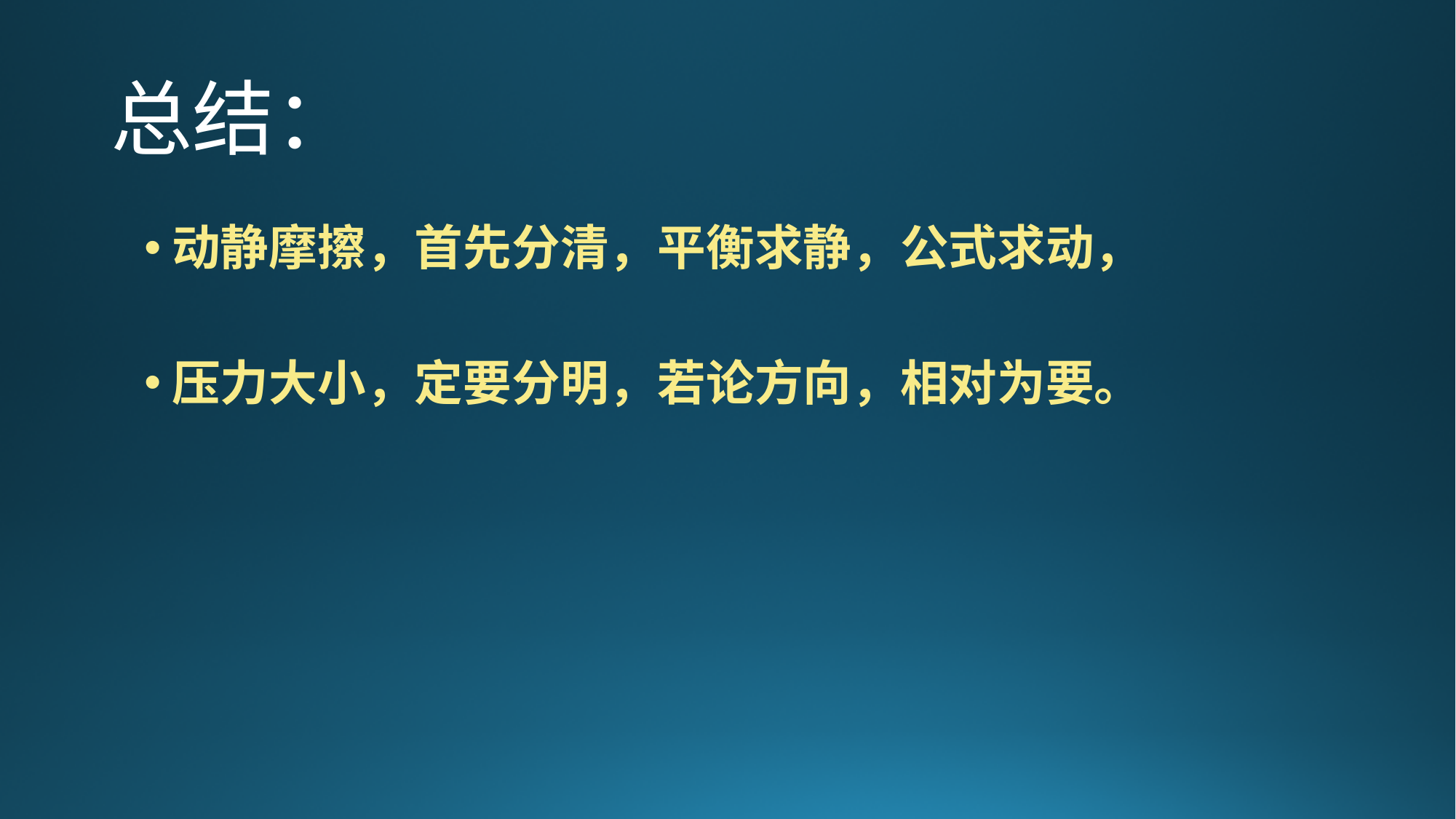

# 总结：
动静摩擦，首先分清，平衡求静，公式求动，

压力大小，定要分明，若论方向，相对为要。